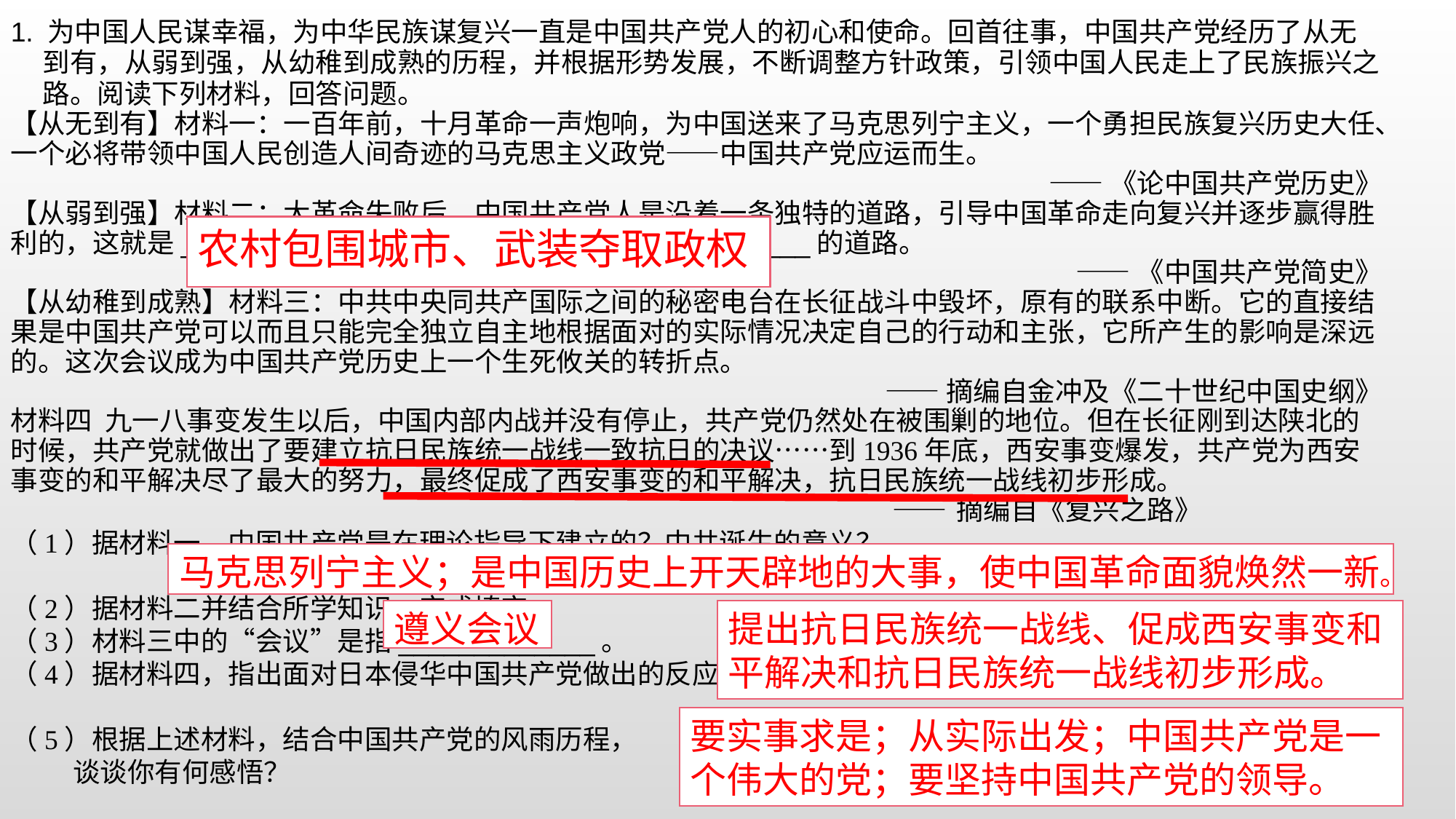

1. 为中国人民谋幸福，为中华民族谋复兴一直是中国共产党人的初心和使命。回首往事，中国共产党经历了从无到有，从弱到强，从幼稚到成熟的历程，并根据形势发展，不断调整方针政策，引领中国人民走上了民族振兴之路。阅读下列材料，回答问题。
【从无到有】材料一：一百年前，十月革命一声炮响，为中国送来了马克思列宁主义，一个勇担民族复兴历史大任、一个必将带领中国人民创造人间奇迹的马克思主义政党——中国共产党应运而生。
——《论中国共产党历史》
【从弱到强】材料二：大革命失败后，中国共产党人是沿着一条独特的道路，引导中国革命走向复兴并逐步赢得胜利的，这就是_______________、________________________的道路。
 ——《中国共产党简史》
【从幼稚到成熟】材料三：中共中央同共产国际之间的秘密电台在长征战斗中毁坏，原有的联系中断。它的直接结果是中国共产党可以而且只能完全独立自主地根据面对的实际情况决定自己的行动和主张，它所产生的影响是深远的。这次会议成为中国共产党历史上一个生死攸关的转折点。
——摘编自金冲及《二十世纪中国史纲》
材料四  九一八事变发生以后，中国内部内战并没有停止，共产党仍然处在被围剿的地位。但在长征刚到达陕北的时候，共产党就做出了要建立抗日民族统一战线一致抗日的决议……到1936年底，西安事变爆发，共产党为西安事变的和平解决尽了最大的努力，最终促成了西安事变的和平解决，抗日民族统一战线初步形成。
                                                                                                                                               ——摘编自《复兴之路》
（1）据材料一，中国共产党是在理论指导下建立的？中共诞生的意义？

（2）据材料二并结合所学知识，完成填空。
（3）材料三中的“会议”是指_____________。
（4）据材料四，指出面对日本侵华中国共产党做出的反应。

（5）根据上述材料，结合中国共产党的风雨历程，
         谈谈你有何感悟？
农村包围城市、武装夺取政权
马克思列宁主义；是中国历史上开天辟地的大事，使中国革命面貌焕然一新。
遵义会议
提出抗日民族统一战线、促成西安事变和平解决和抗日民族统一战线初步形成。
要实事求是；从实际出发；中国共产党是一个伟大的党；要坚持中国共产党的领导。